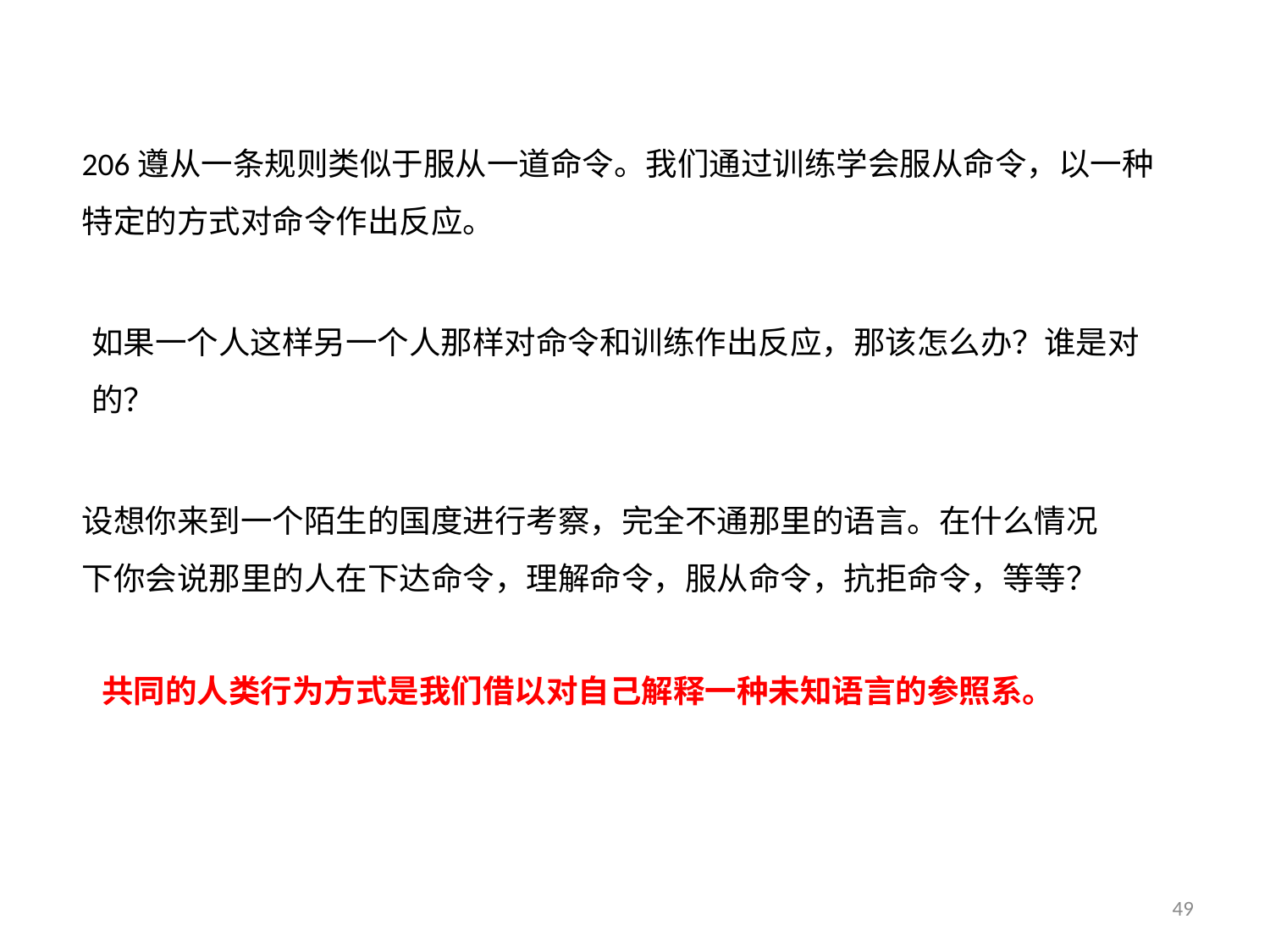

206遵从一条规则类似于服从一道命令。我们通过训练学会服从命令，以一种特定的方式对命令作出反应。

如果一个人这样另一个人那样对命令和训练作出反应，那该怎么办？谁是对的？
设想你来到一个陌生的国度进行考察，完全不通那里的语言。在什么情况下你会说那里的人在下达命令，理解命令，服从命令，抗拒命令，等等？

共同的人类行为方式是我们借以对自己解释一种未知语言的参照系。
49